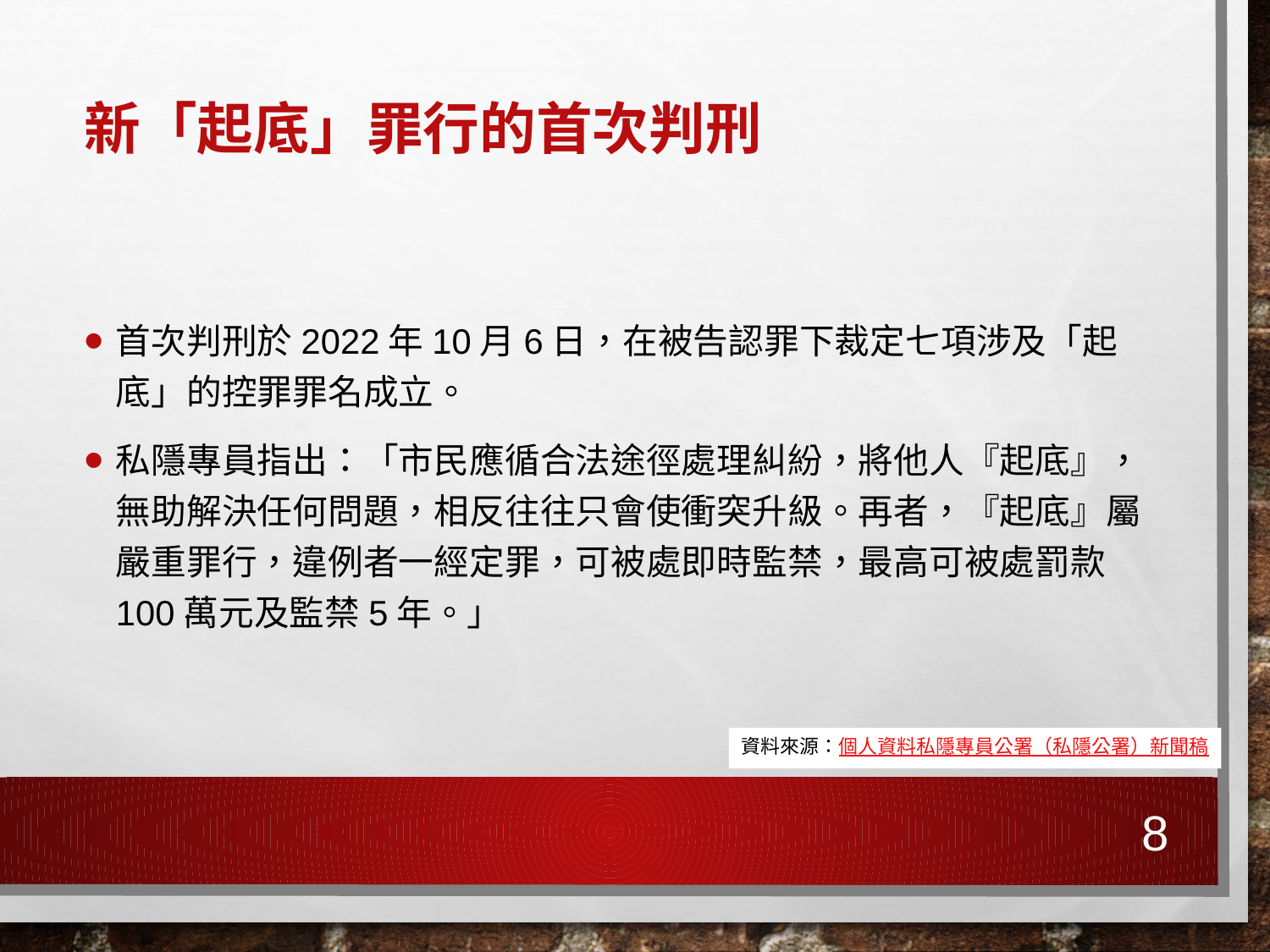

# 新「起底」罪行的首次判刑
首次判刑於2022年10月6日，在被告認罪下裁定七項涉及「起底」的控罪罪名成立。
私隱專員指出：「市民應循合法途徑處理糾紛，將他人『起底』，無助解決任何問題，相反往往只會使衝突升級。再者，『起底』屬嚴重罪行，違例者一經定罪，可被處即時監禁，最高可被處罰款100萬元及監禁5年。」
資料來源：個人資料私隱專員公署（私隱公署）新聞稿
8